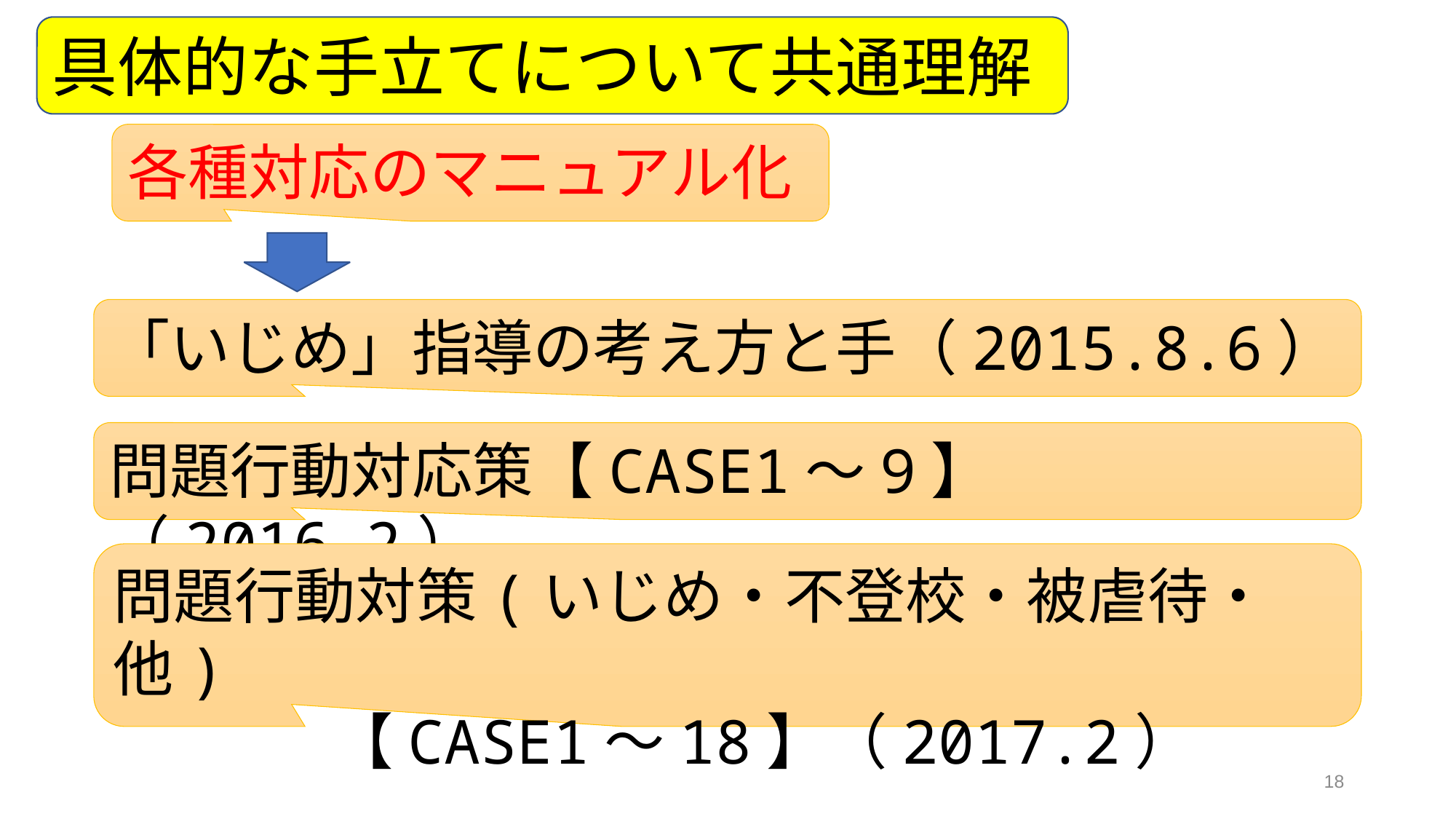

具体的な手立てについて共通理解
各種対応のマニュアル化

「いじめ」指導の考え方と手（2015.8.6）

問題行動対応策【CASE1～9】（2016.2）

問題行動対策(いじめ・不登校・被虐待・他)
               【CASE1～18】（2017.2）

18